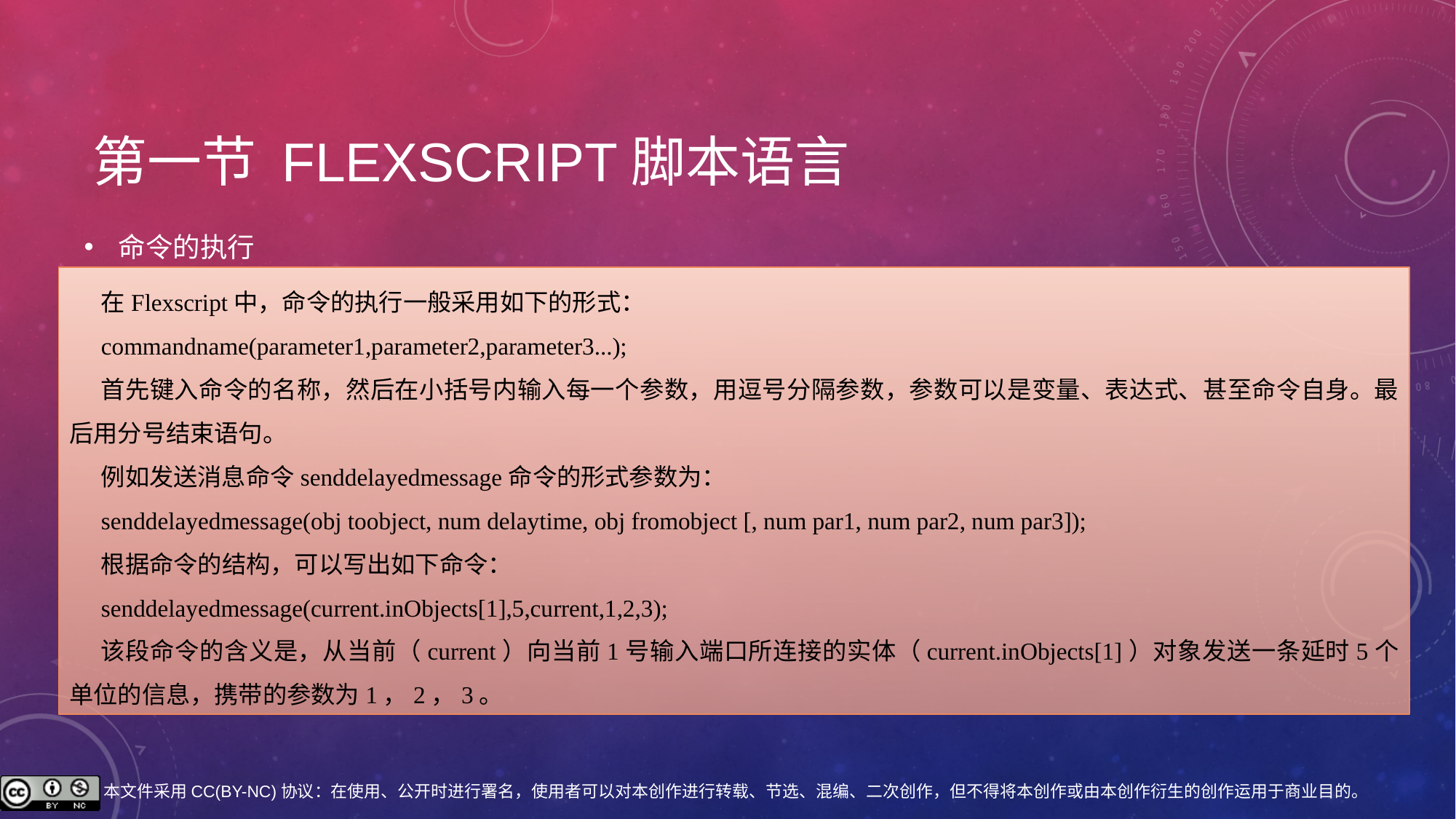

# 第一节 Flexscript脚本语言
命令的执行
在Flexscript中，命令的执行一般采用如下的形式：
commandname(parameter1,parameter2,parameter3...);
首先键入命令的名称，然后在小括号内输入每一个参数，用逗号分隔参数，参数可以是变量、表达式、甚至命令自身。最后用分号结束语句。
例如发送消息命令senddelayedmessage命令的形式参数为：
senddelayedmessage(obj toobject, num delaytime, obj fromobject [, num par1, num par2, num par3]);
根据命令的结构，可以写出如下命令：
senddelayedmessage(current.inObjects[1],5,current,1,2,3);
该段命令的含义是，从当前（current）向当前1号输入端口所连接的实体（current.inObjects[1]）对象发送一条延时5个单位的信息，携带的参数为1，2，3。